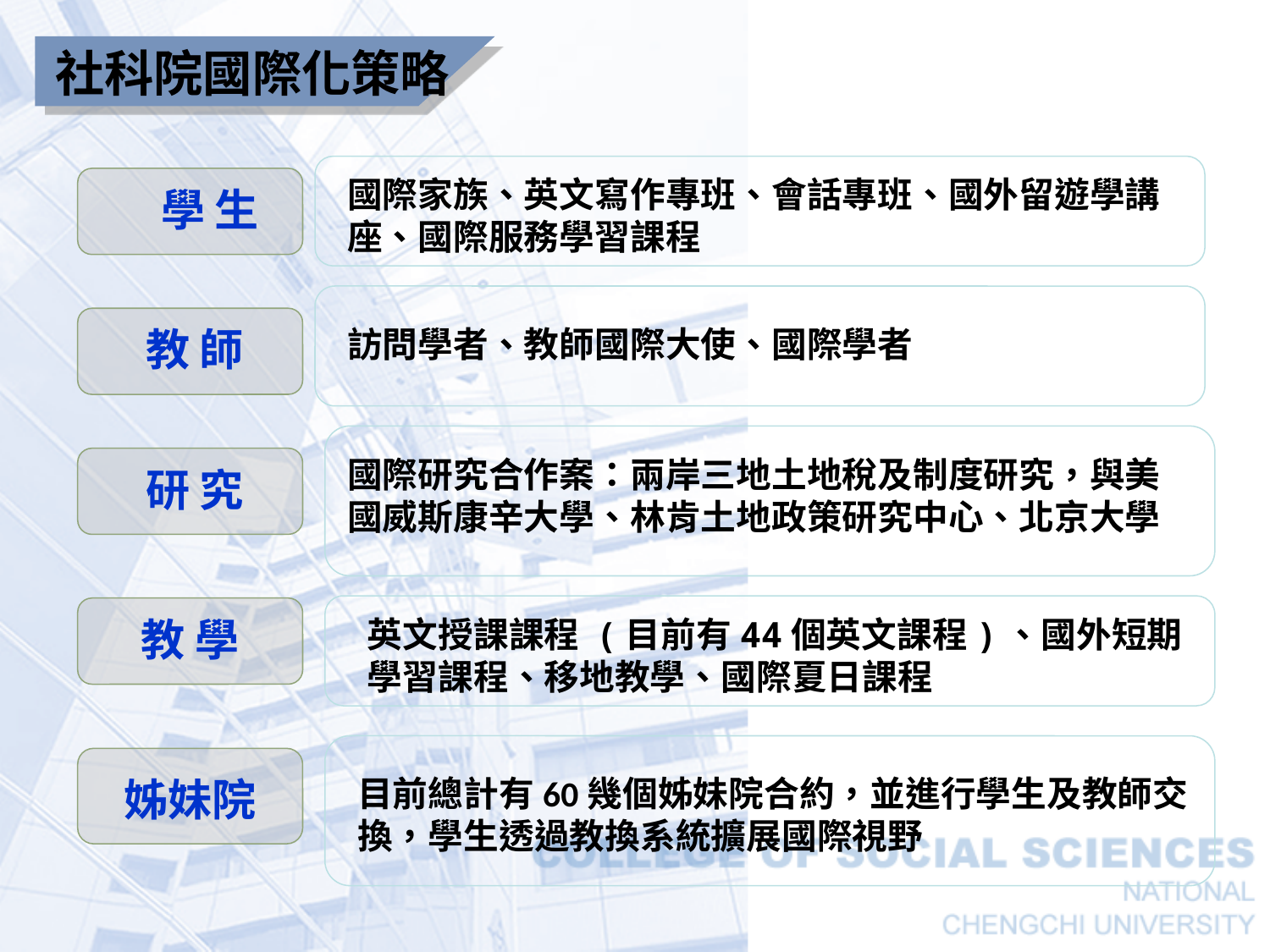

社科院國際化策略

國際家族、英文寫作專班、會話專班、國外留遊學講座、國際服務學習課程

學 生

教 師
訪問學者、教師國際大使、國際學者

國際研究合作案：兩岸三地土地稅及制度研究，與美國威斯康辛大學、林肯土地政策研究中心、北京大學

研 究

教 學
英文授課課程 (目前有44個英文課程)、國外短期學習課程、移地教學、國際夏日課程

姊妹院
目前總計有60幾個姊妹院合約，並進行學生及教師交換，學生透過教換系統擴展國際視野